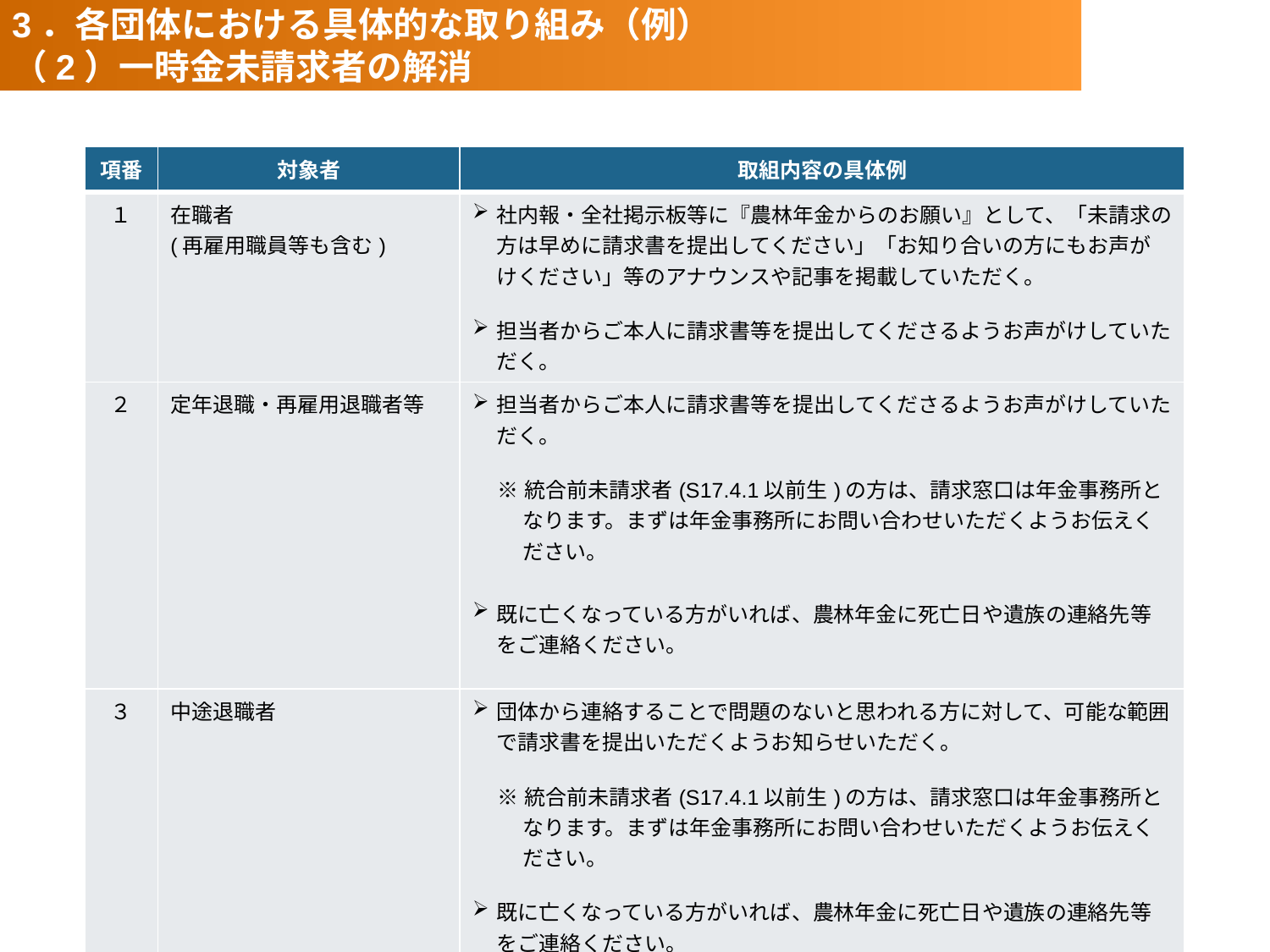

3．各団体における具体的な取り組み（例）
（2）一時金未請求者の解消
| 項番 | 対象者 | 取組内容の具体例 |
| --- | --- | --- |
| １ | 在職者 (再雇用職員等も含む) | 社内報・全社掲示板等に『農林年金からのお願い』として、「未請求の方は早めに請求書を提出してください」「お知り合いの方にもお声がけください」等のアナウンスや記事を掲載していただく。 担当者からご本人に請求書等を提出してくださるようお声がけしていただく。 |
| ２ | 定年退職・再雇用退職者等 | 担当者からご本人に請求書等を提出してくださるようお声がけしていただく。 ※統合前未請求者(S17.4.1以前生)の方は、請求窓口は年金事務所となります。まずは年金事務所にお問い合わせいただくようお伝えください。 既に亡くなっている方がいれば、農林年金に死亡日や遺族の連絡先等をご連絡ください。 |
| ３ | 中途退職者 | 団体から連絡することで問題のないと思われる方に対して、可能な範囲で請求書を提出いただくようお知らせいただく。 ※統合前未請求者(S17.4.1以前生)の方は、請求窓口は年金事務所となります。まずは年金事務所にお問い合わせいただくようお伝えください。 既に亡くなっている方がいれば、農林年金に死亡日や遺族の連絡先等をご連絡ください。 |
12